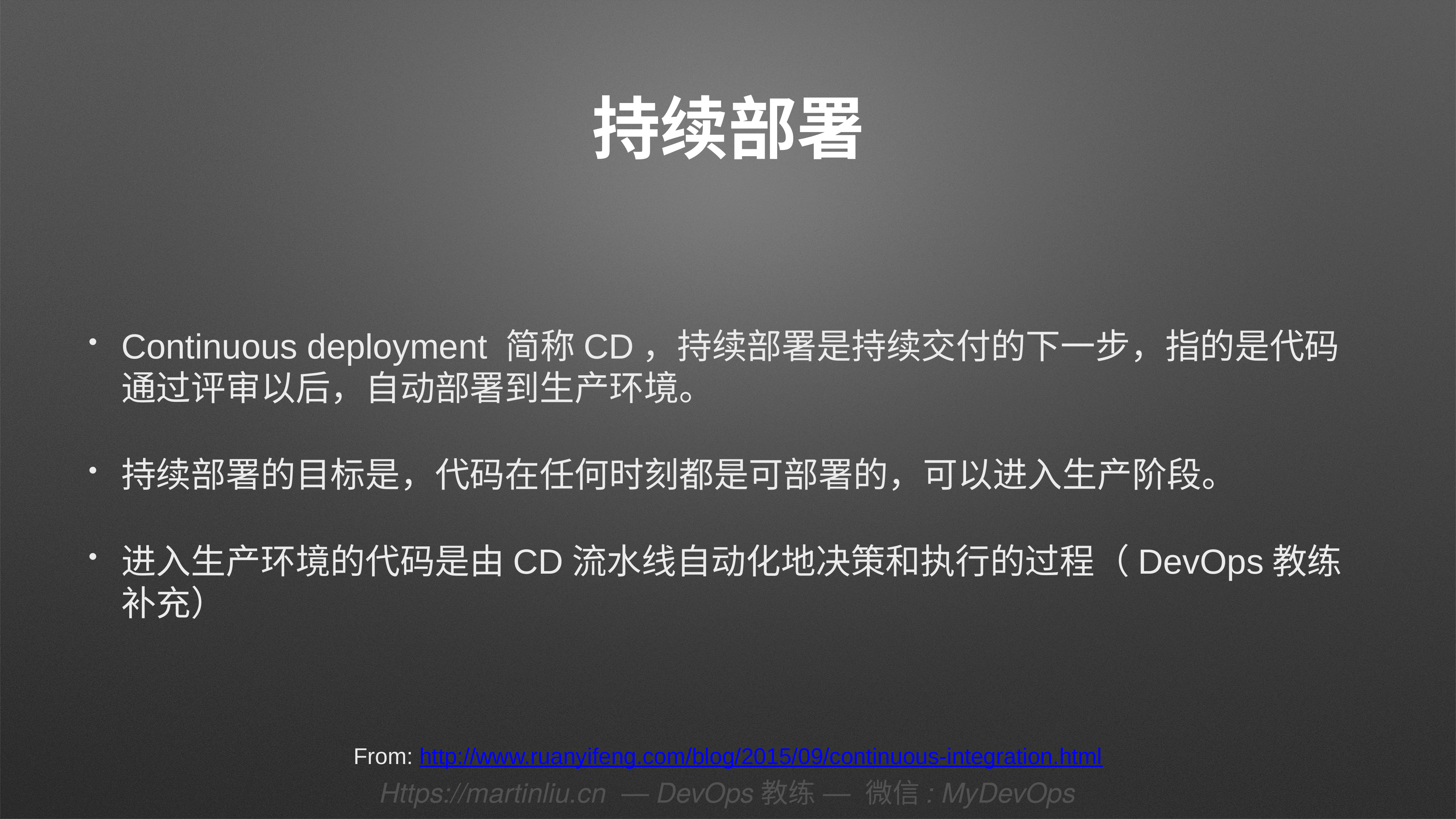

# 持续部署
Continuous deployment 简称CD，持续部署是持续交付的下一步，指的是代码通过评审以后，自动部署到生产环境。
持续部署的目标是，代码在任何时刻都是可部署的，可以进入生产阶段。
进入生产环境的代码是由CD流水线自动化地决策和执行的过程（DevOps教练补充）
From: http://www.ruanyifeng.com/blog/2015/09/continuous-integration.html